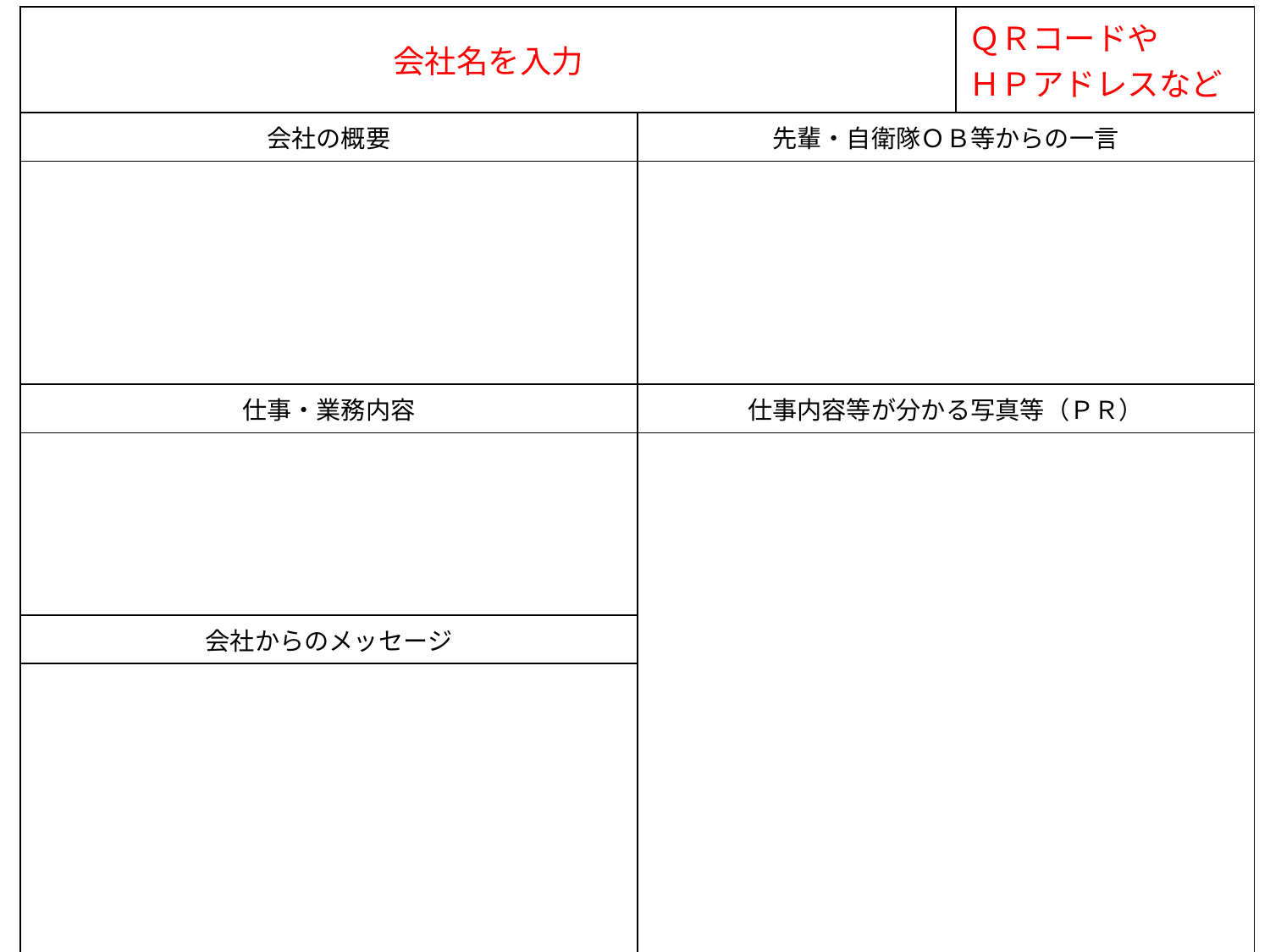

| 会社名を入力 |  | ＱＲコードや ＨＰアドレスなど |
| --- | --- | --- |
| 会社の概要 | 先輩・自衛隊ＯＢ等からの一言 |  |
|  |  |  |
| 仕事・業務内容 | 仕事内容等が分かる写真等（ＰＲ） |  |
|  |  |  |
| 会社からのメッセージ |  |  |
|  |  |  |